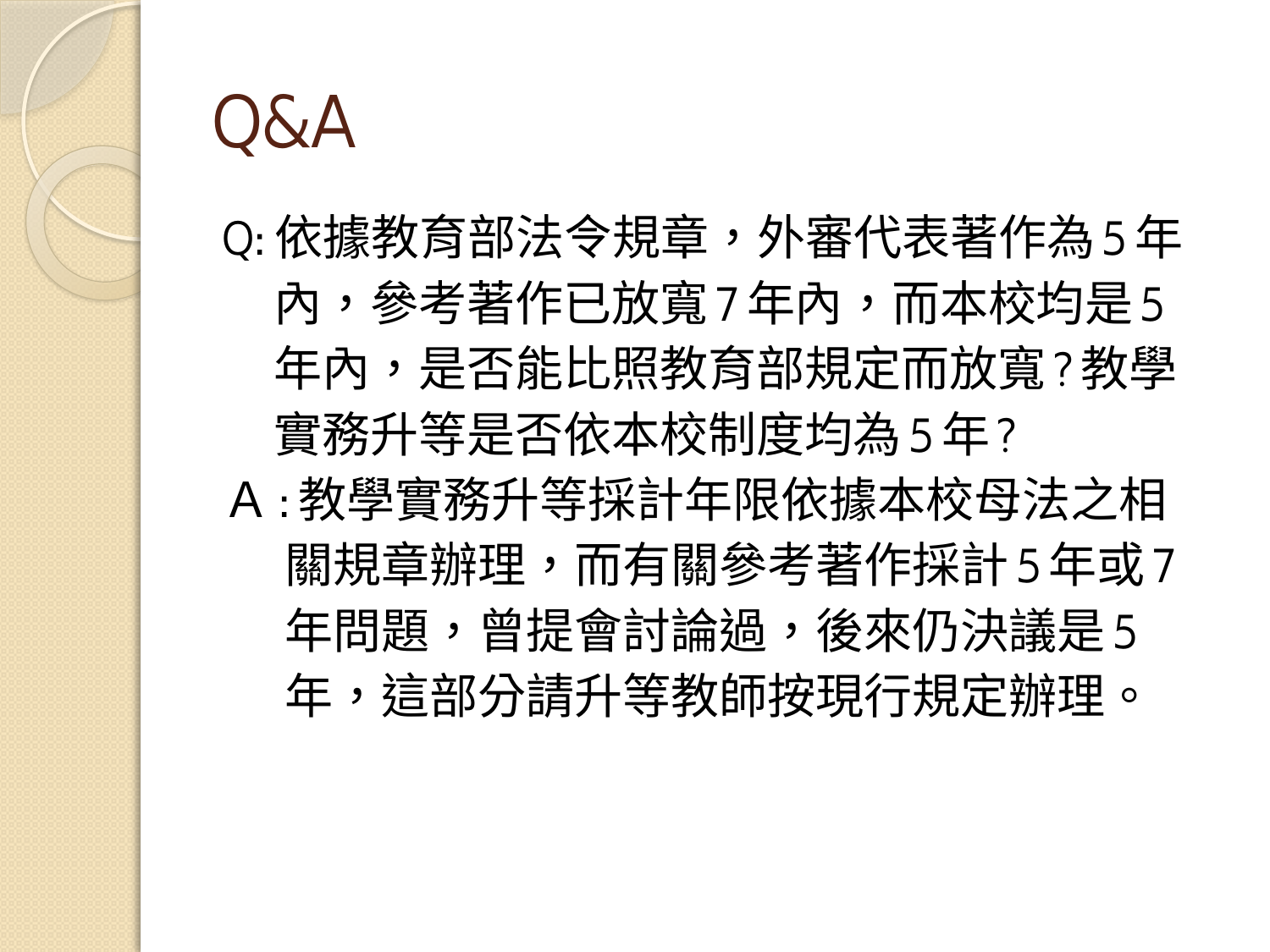

# Q&A
Q:依據教育部法令規章，外審代表著作為5年
    內，參考著作已放寬7年內，而本校均是5
    年內，是否能比照教育部規定而放寬?教學
    實務升等是否依本校制度均為5年?
Ａ:教學實務升等採計年限依據本校母法之相
     關規章辦理，而有關參考著作採計5年或7
     年問題，曾提會討論過，後來仍決議是5
     年，這部分請升等教師按現行規定辦理。